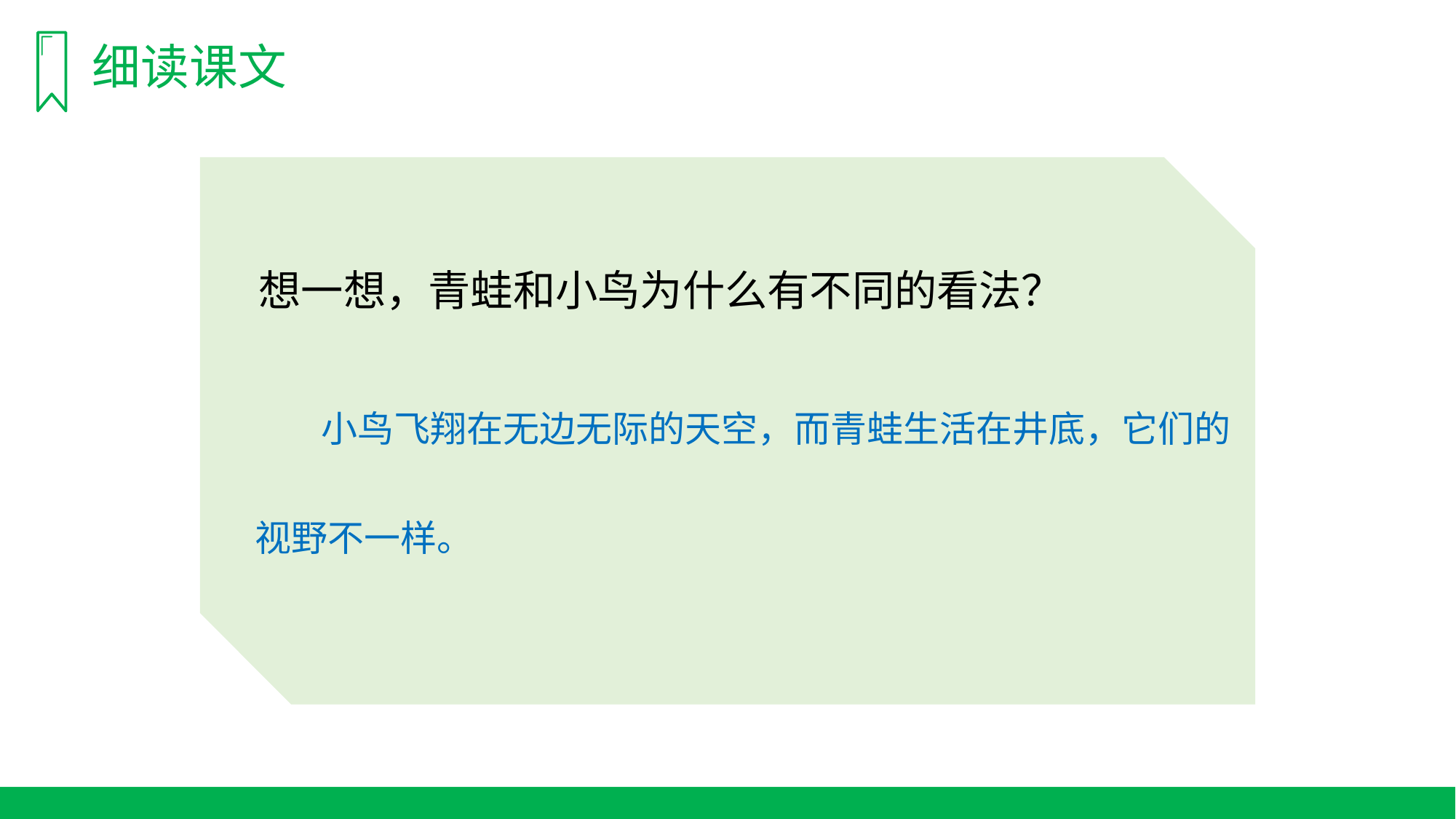

细读课文

    想一想，青蛙和小鸟为什么有不同的看法？
       小鸟飞翔在无边无际的天空，而青蛙生活在井底，它们的视野不一样。